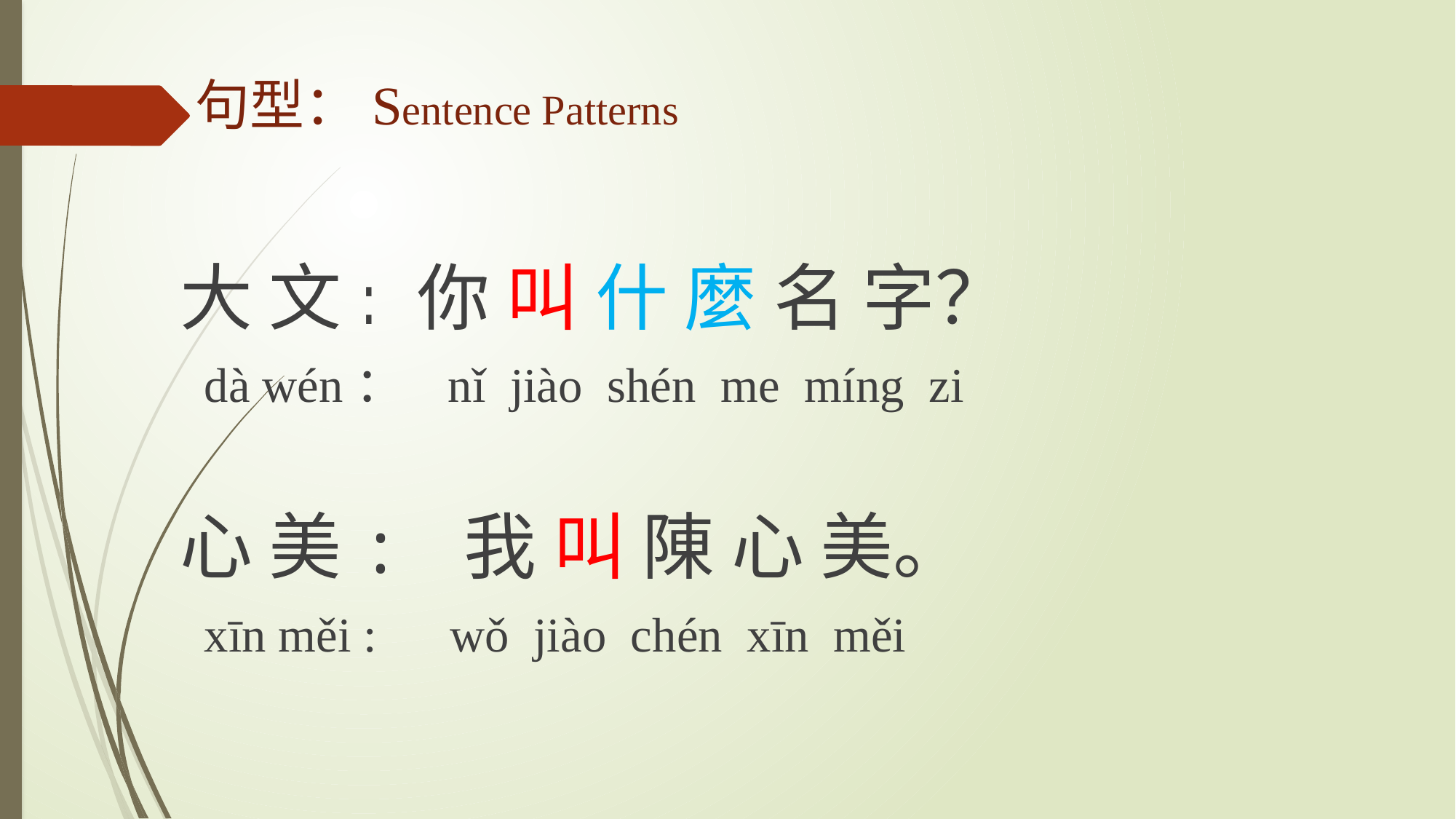

句型：Sentence Patterns
大 文: 你 叫 什 麼 名 字？
  dà wén：   nǐ  jiào  shén  me  míng  zi

心 美: 我 叫 陳 心 美。
  xīn měi :      wǒ  jiào  chén  xīn  měi